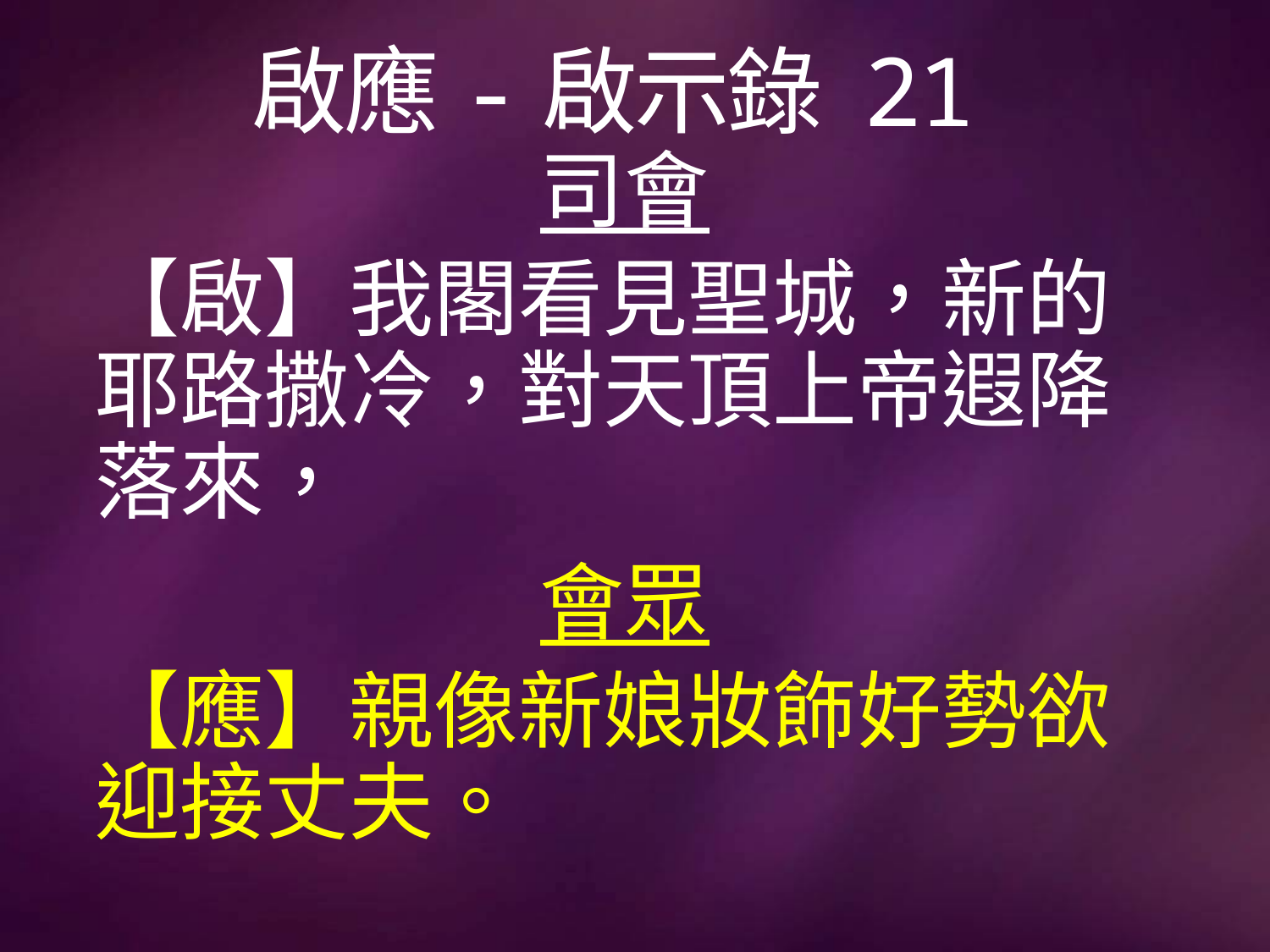

# 啟應-啟示錄 21
司會
【啟】我閣看見聖城，新的耶路撒冷，對天頂上帝遐降落來，

會眾
【應】親像新娘妝飾好勢欲迎接丈夫。